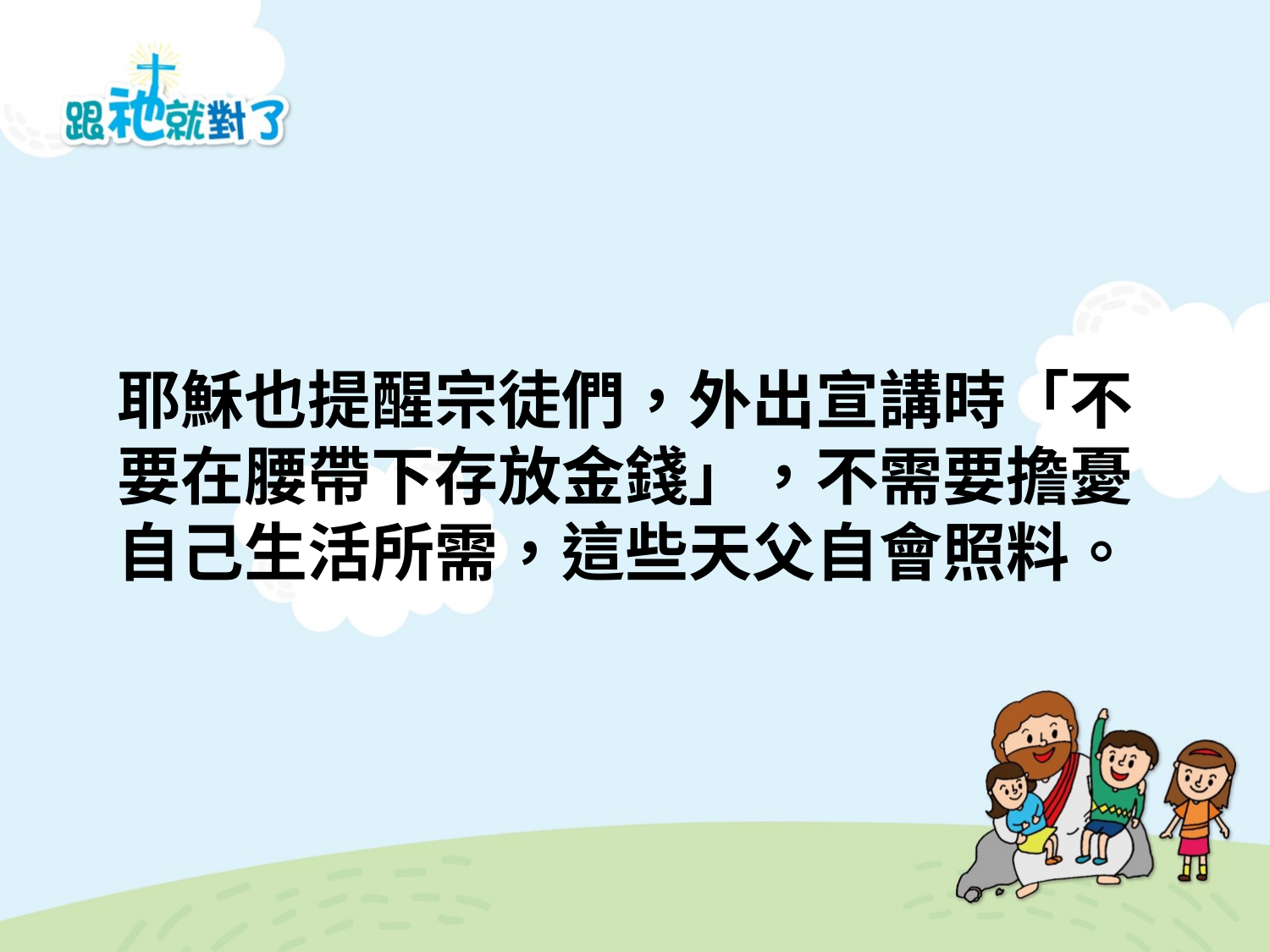

耶穌也提醒宗徒們，外出宣講時「不要在腰帶下存放金錢」，不需要擔憂自己生活所需，這些天父自會照料。